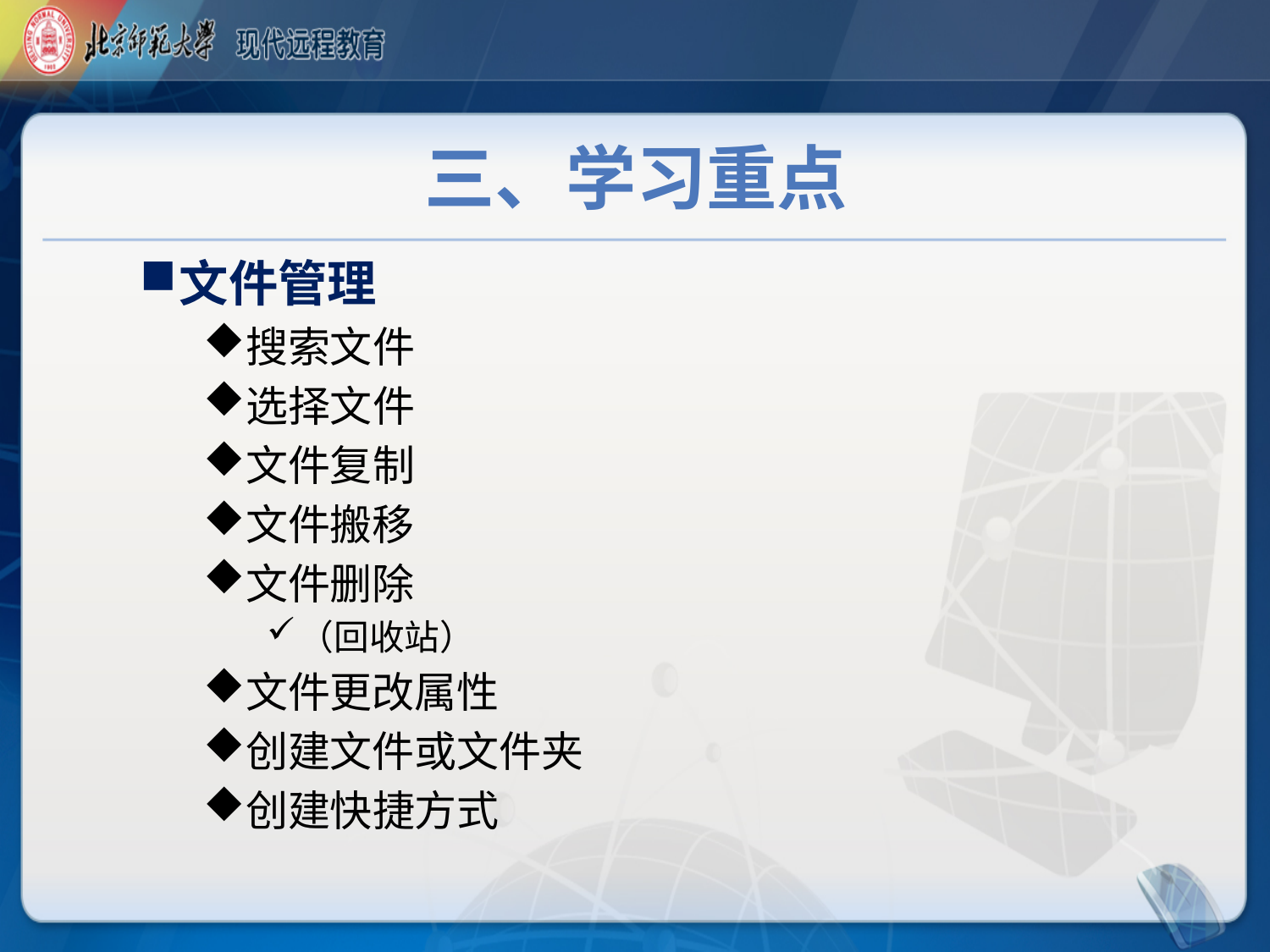

# 三、学习重点
文件管理
搜索文件
选择文件
文件复制
文件搬移
文件删除
（回收站）
文件更改属性
创建文件或文件夹
创建快捷方式